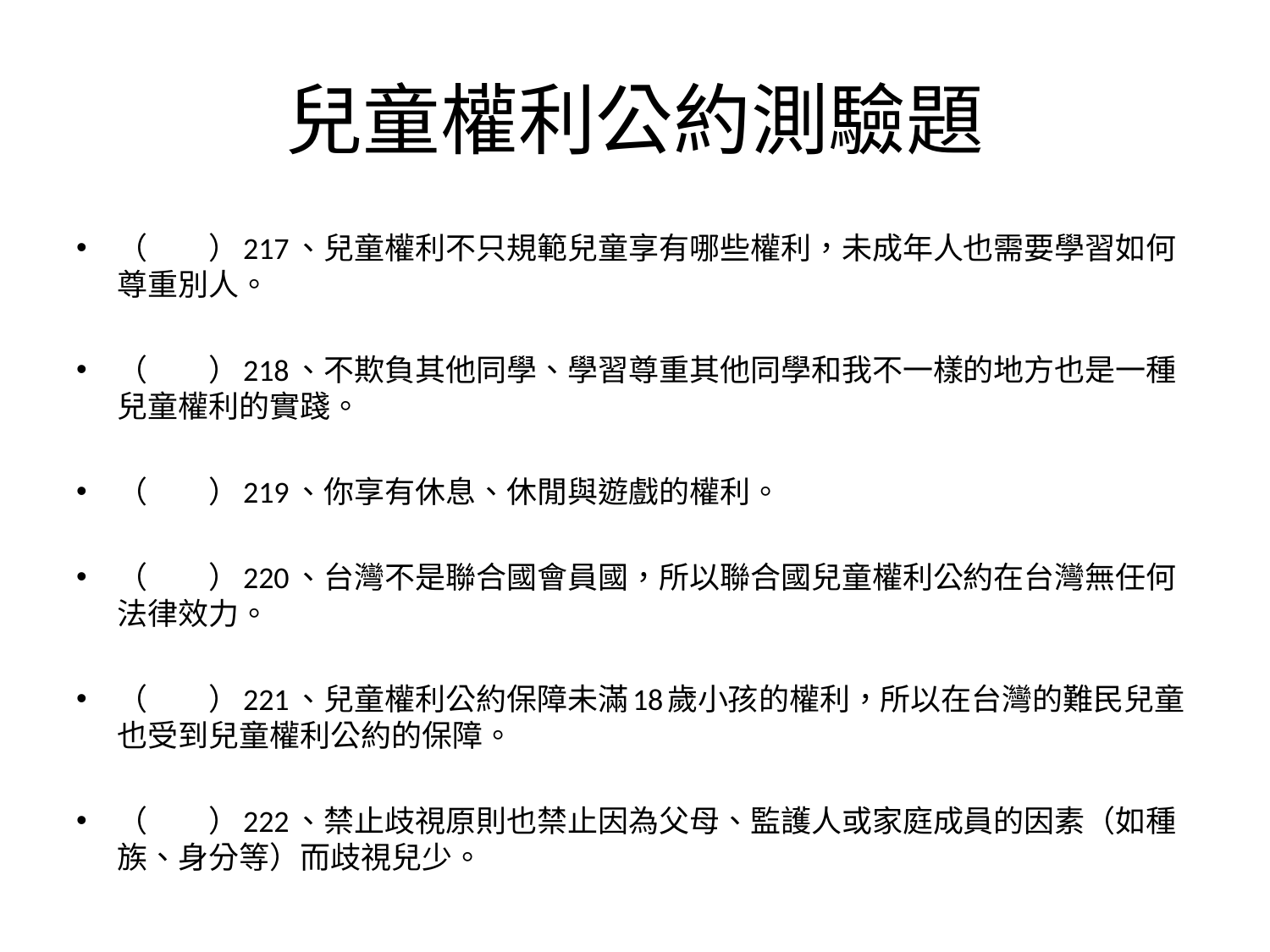

# 兒童權利公約測驗題
（　　）217、兒童權利不只規範兒童享有哪些權利，未成年人也需要學習如何尊重別人。

（　　）218、不欺負其他同學、學習尊重其他同學和我不一樣的地方也是一種兒童權利的實踐。

（　　）219、你享有休息、休閒與遊戲的權利。

（　　）220、台灣不是聯合國會員國，所以聯合國兒童權利公約在台灣無任何法律效力。

（　　）221、兒童權利公約保障未滿18歲小孩的權利，所以在台灣的難民兒童也受到兒童權利公約的保障。

（　　）222、禁止歧視原則也禁止因為父母、監護人或家庭成員的因素（如種族、身分等）而歧視兒少。